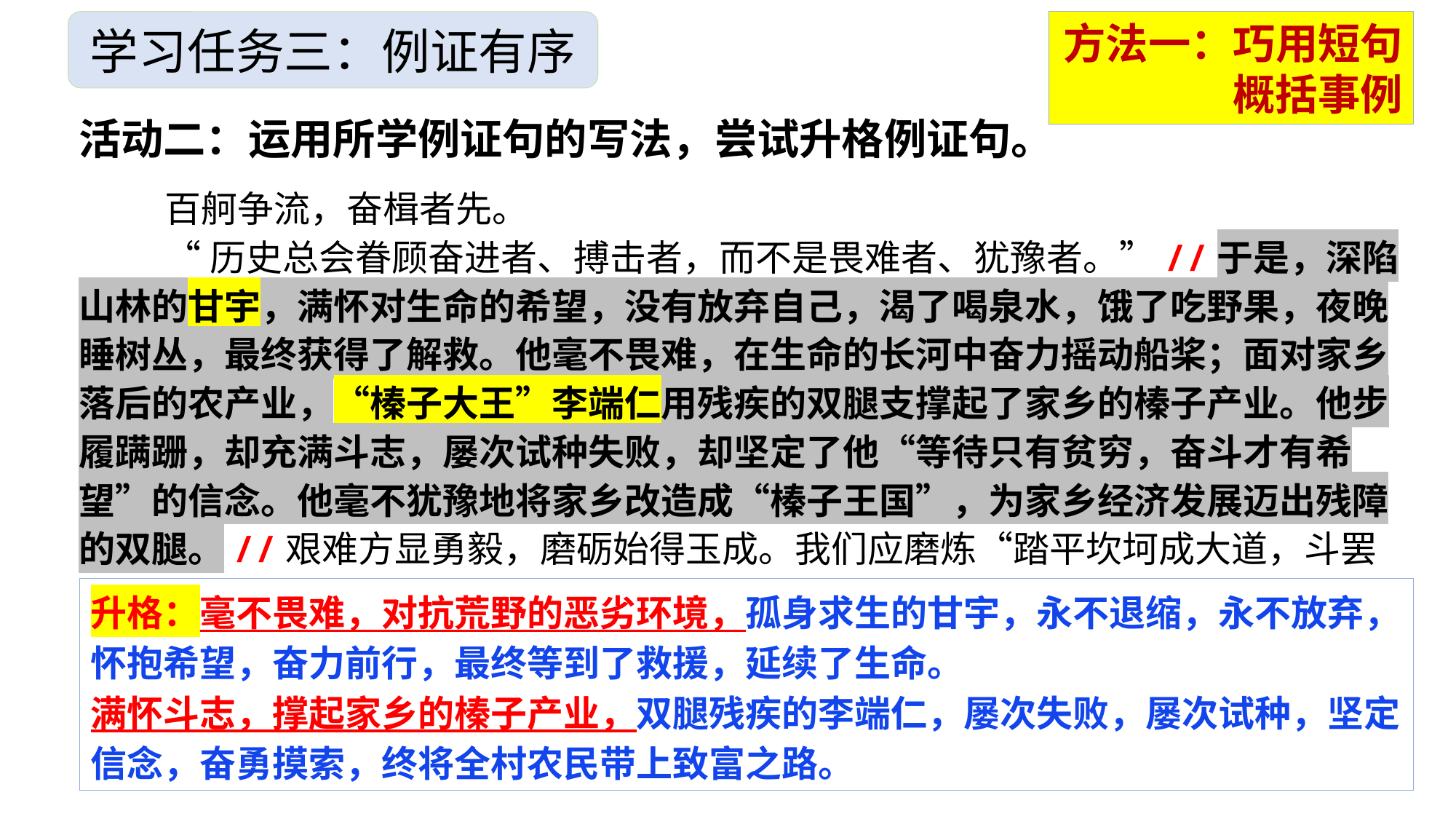

学习任务三：例证有序
方法一：巧用短句概括事例
活动二：运用所学例证句的写法，尝试升格例证句。
百舸争流，奋楫者先。
“历史总会眷顾奋进者、搏击者，而不是畏难者、犹豫者。”//于是，深陷山林的甘宇，满怀对生命的希望，没有放弃自己，渴了喝泉水，饿了吃野果，夜晚睡树丛，最终获得了解救。他毫不畏难，在生命的长河中奋力摇动船桨；面对家乡落后的农产业，“榛子大王”李端仁用残疾的双腿支撑起了家乡的榛子产业。他步履蹒跚，却充满斗志，屡次试种失败，却坚定了他“等待只有贫穷，奋斗才有希望”的信念。他毫不犹豫地将家乡改造成“榛子王国”，为家乡经济发展迈出残障的双腿。//艰难方显勇毅，磨砺始得玉成。我们应磨炼“踏平坎坷成大道，斗罢艰难又出发”的意志。

升格：毫不畏难，对抗荒野的恶劣环境，孤身求生的甘宇，永不退缩，永不放弃，怀抱希望，奋力前行，最终等到了救援，延续了生命。

升格：毫不畏难，对抗荒野的恶劣环境，孤身求生的甘宇，永不退缩，永不放弃，怀抱希望，奋力前行，最终等到了救援，延续了生命。
满怀斗志，撑起家乡的榛子产业，双腿残疾的李端仁，屡次失败，屡次试种，坚定信念，奋勇摸索，终将全村农民带上致富之路。